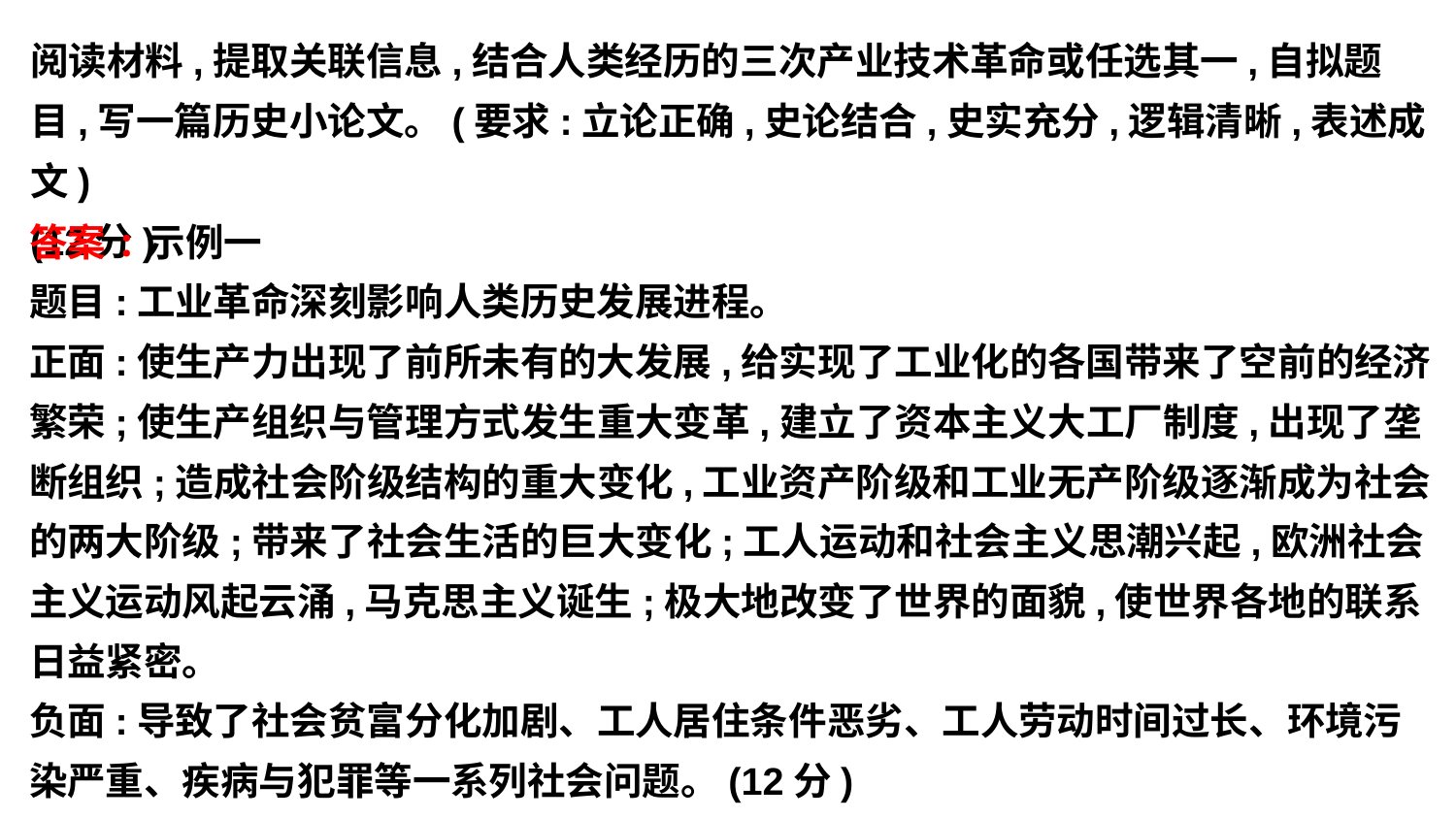

阅读材料,提取关联信息,结合人类经历的三次产业技术革命或任选其一,自拟题目,写一篇历史小论文。(要求:立论正确,史论结合,史实充分,逻辑清晰,表述成文)
(12分)
答案:示例一
题目:工业革命深刻影响人类历史发展进程。
正面:使生产力出现了前所未有的大发展,给实现了工业化的各国带来了空前的经济繁荣;使生产组织与管理方式发生重大变革,建立了资本主义大工厂制度,出现了垄断组织;造成社会阶级结构的重大变化,工业资产阶级和工业无产阶级逐渐成为社会的两大阶级;带来了社会生活的巨大变化;工人运动和社会主义思潮兴起,欧洲社会主义运动风起云涌,马克思主义诞生;极大地改变了世界的面貌,使世界各地的联系日益紧密。
负面:导致了社会贫富分化加剧、工人居住条件恶劣、工人劳动时间过长、环境污染严重、疾病与犯罪等一系列社会问题。(12分)